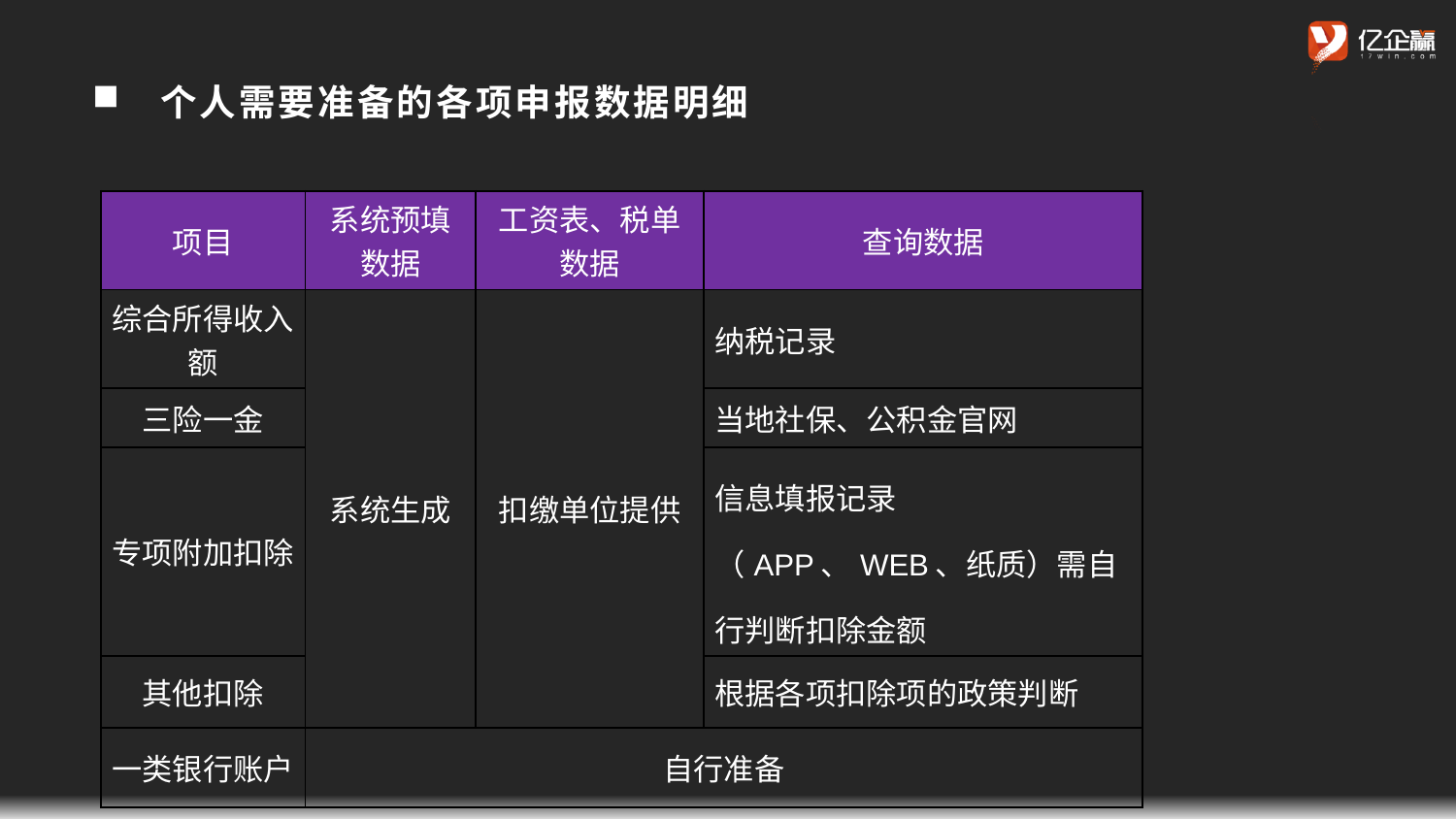

个人需要准备的各项申报数据明细
| 项目 | 系统预填数据 | 工资表、税单数据 | 查询数据 |
| --- | --- | --- | --- |
| 综合所得收入额 | 系统生成 | 扣缴单位提供 | 纳税记录 |
| 三险一金 |  |  | 当地社保、公积金官网 |
| 专项附加扣除 |  |  | 信息填报记录（APP、WEB、纸质）需自行判断扣除金额 |
| 其他扣除 |  |  | 根据各项扣除项的政策判断 |
| 一类银行账户 | 自行准备 |  |  |